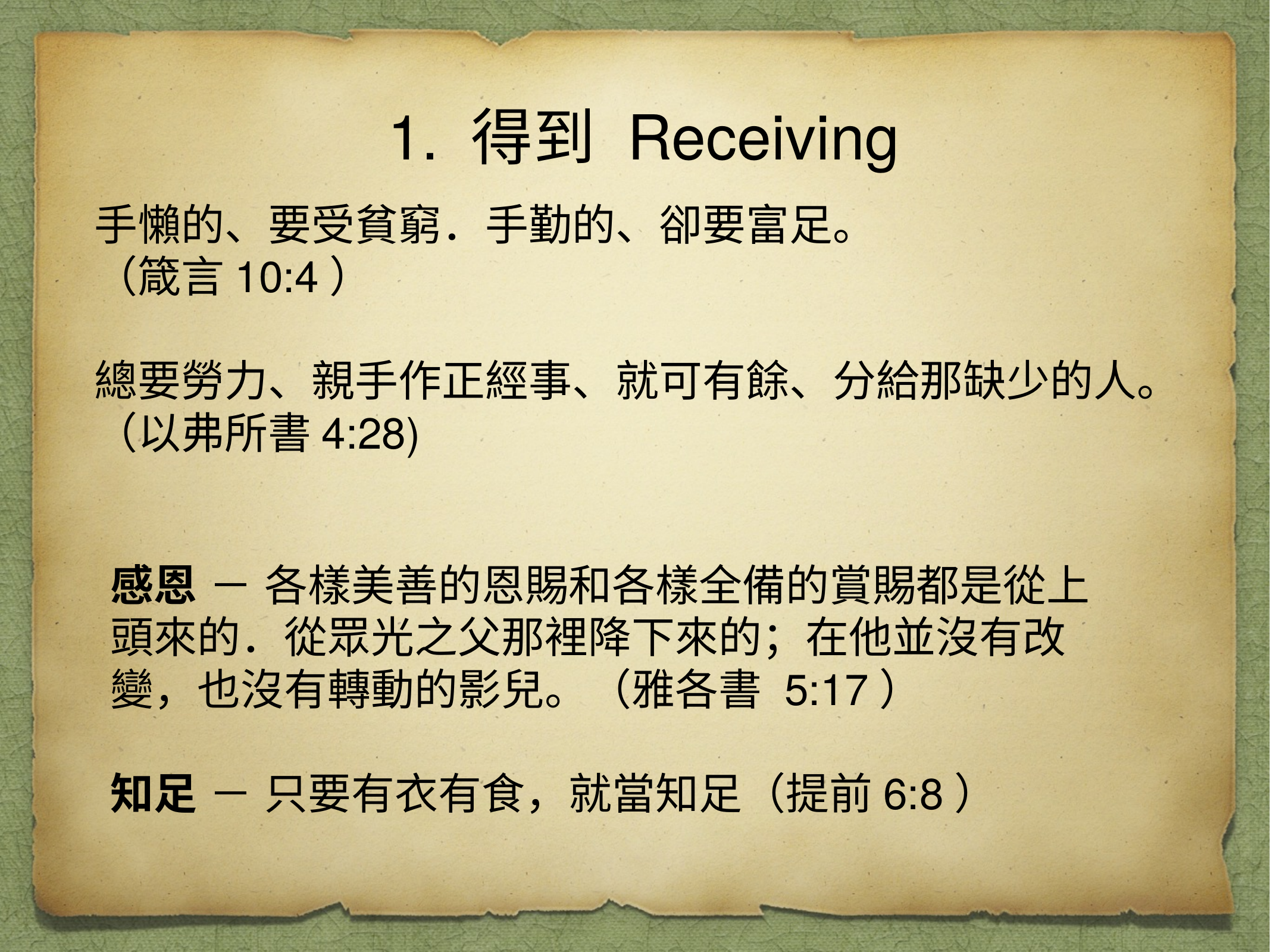

1. 得到 Receiving
手懶的、要受貧窮．手勤的、卻要富足。
（箴言10:4）

總要勞力、親手作正經事、就可有餘、分給那缺少的人。
（以弗所書4:28)
感恩 － 各樣美善的恩賜和各樣全備的賞賜都是從上頭來的．從眾光之父那裡降下來的；在他並沒有改變，也沒有轉動的影兒。（雅各書 5:17）

知足 － 只要有衣有食，就當知足（提前6:8）